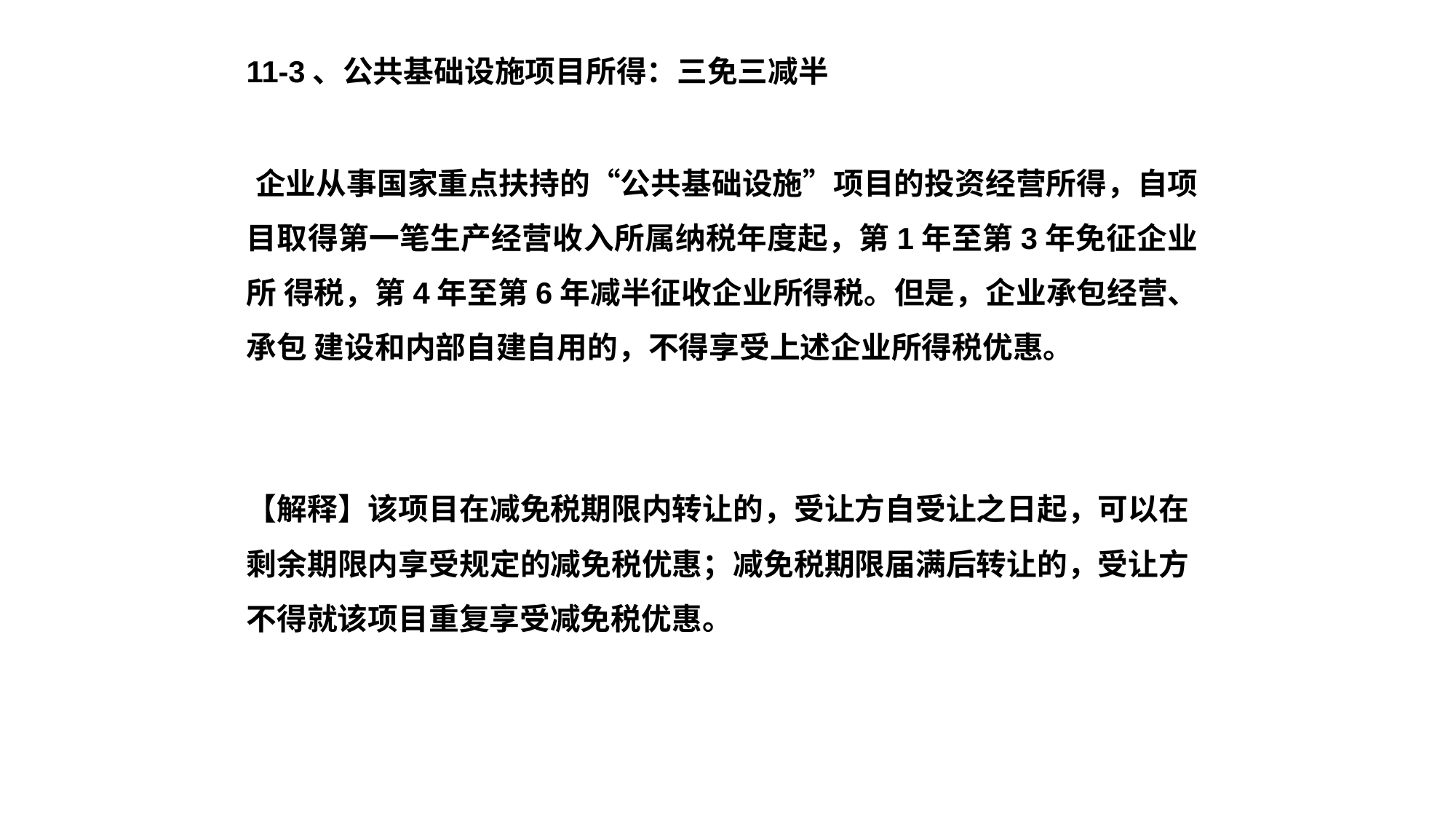

11-3、公共基础设施项目所得：三免三减半

企业从事国家重点扶持的“公共基础设施”项目的投资经营所得，自项 目取得第一笔生产经营收入所属纳税年度起，第1年至第3年免征企业所 得税，第4年至第6年减半征收企业所得税。但是，企业承包经营、承包 建设和内部自建自用的，不得享受上述企业所得税优惠。
【解释】该项目在减免税期限内转让的，受让方自受让之日起，可以在 剩余期限内享受规定的减免税优惠；减免税期限届满后转让的，受让方 不得就该项目重复享受减免税优惠。